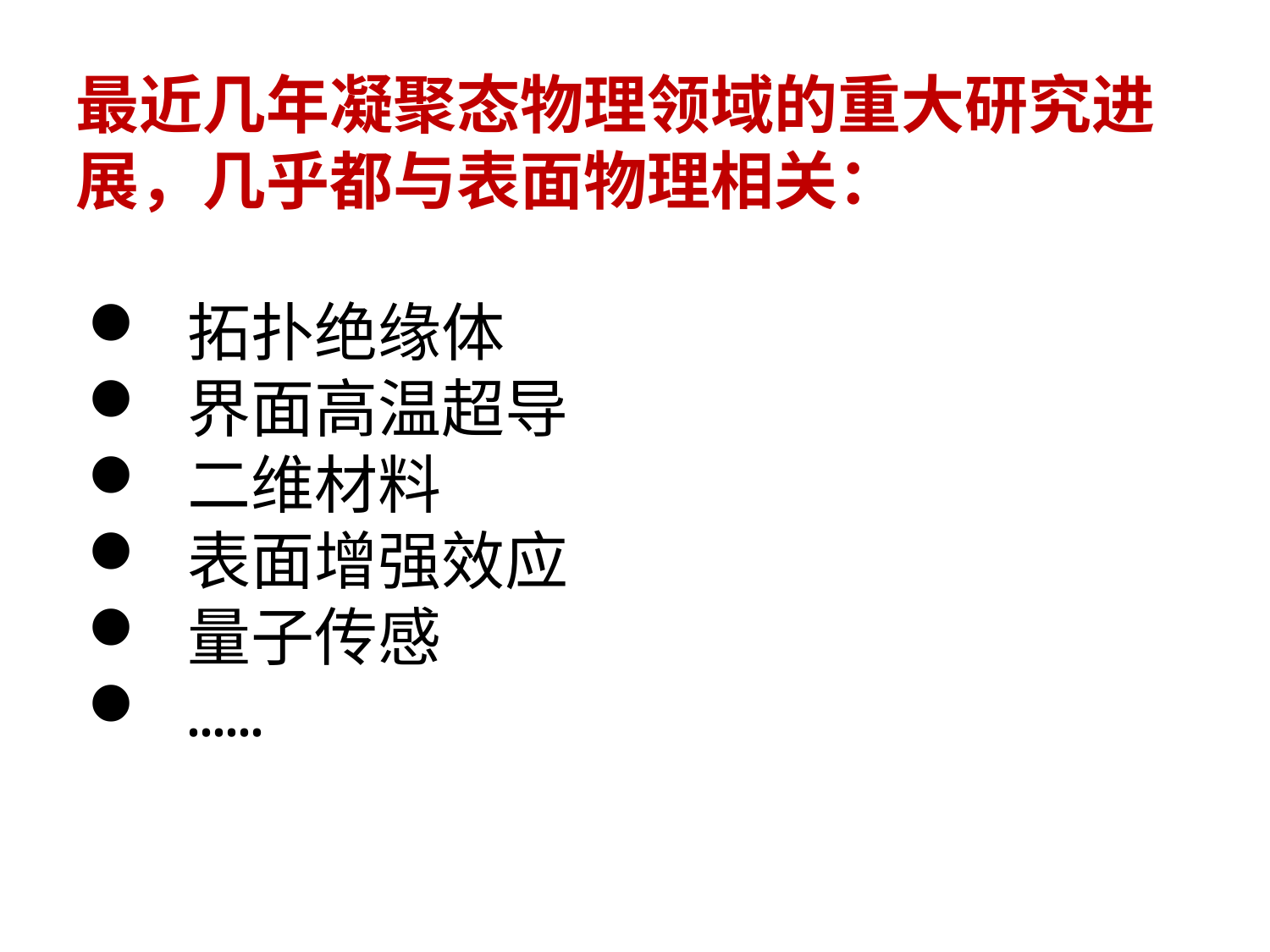

最近几年凝聚态物理领域的重大研究进展，几乎都与表面物理相关：
拓扑绝缘体
界面高温超导
二维材料
表面增强效应
量子传感
……